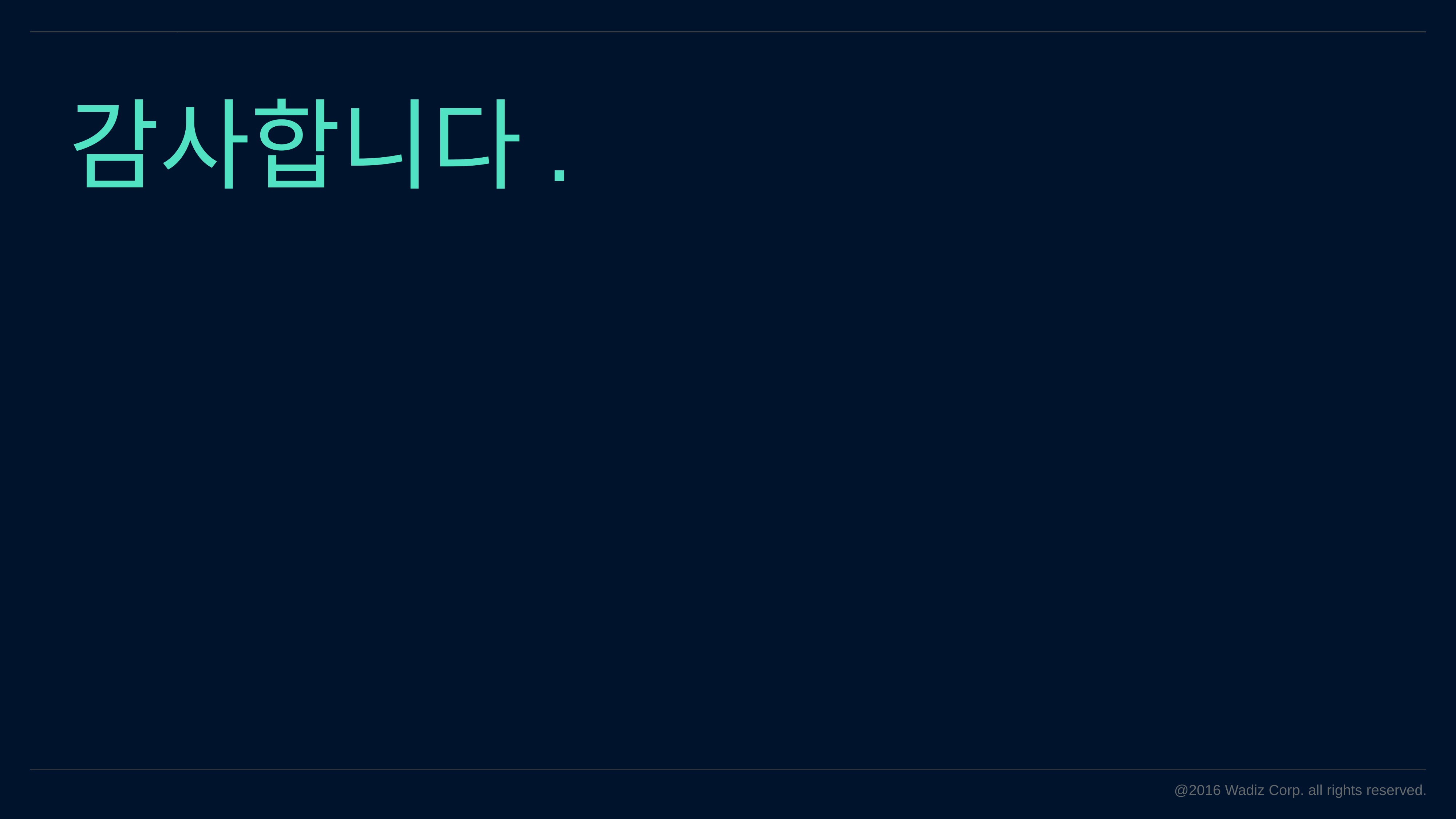

# 감사합니다.

@2016 Wadiz Corp. all rights reserved.